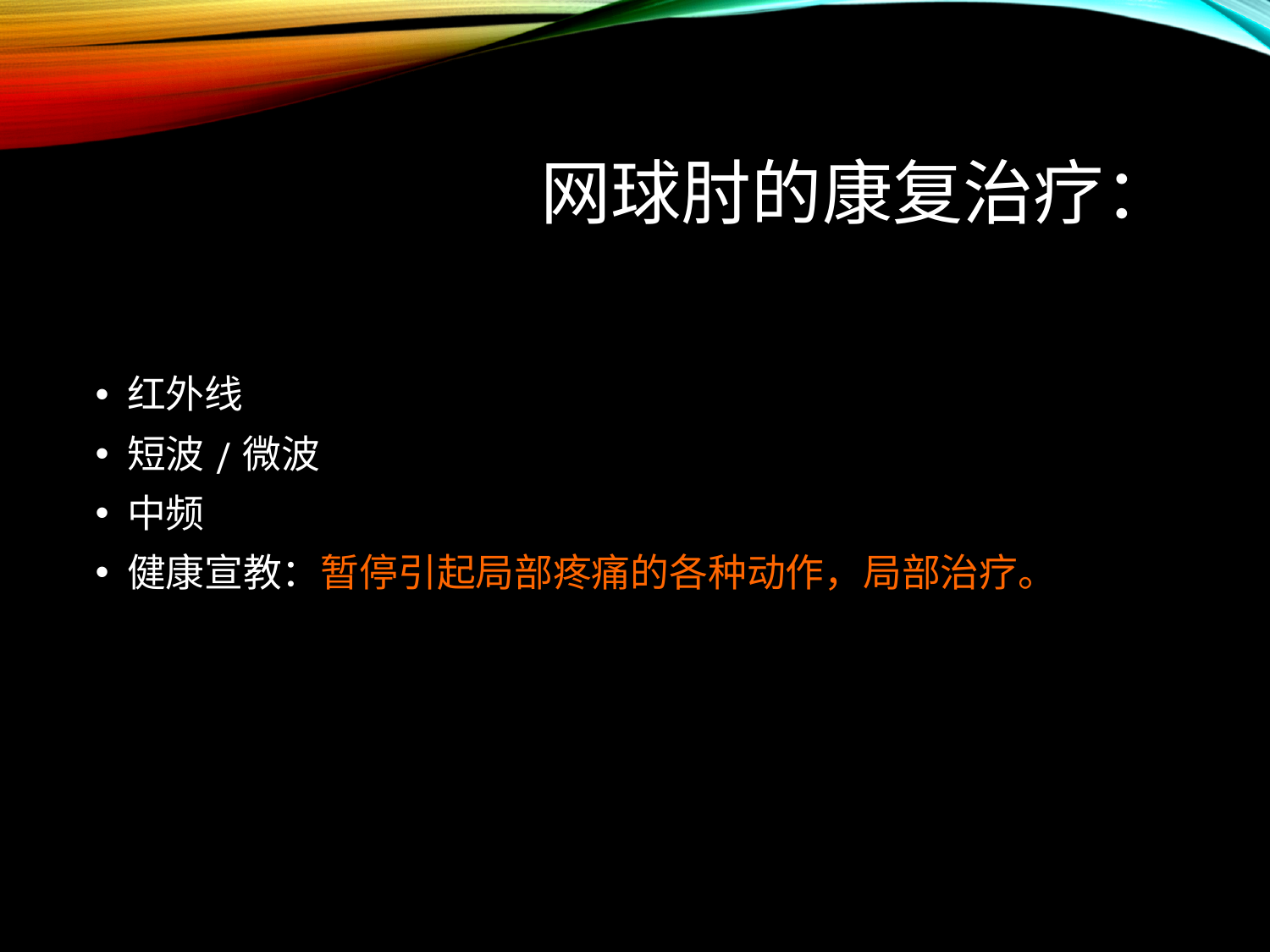

# 网球肘的康复治疗：

红外线
短波/微波
中频
健康宣教：暂停引起局部疼痛的各种动作，局部治疗。